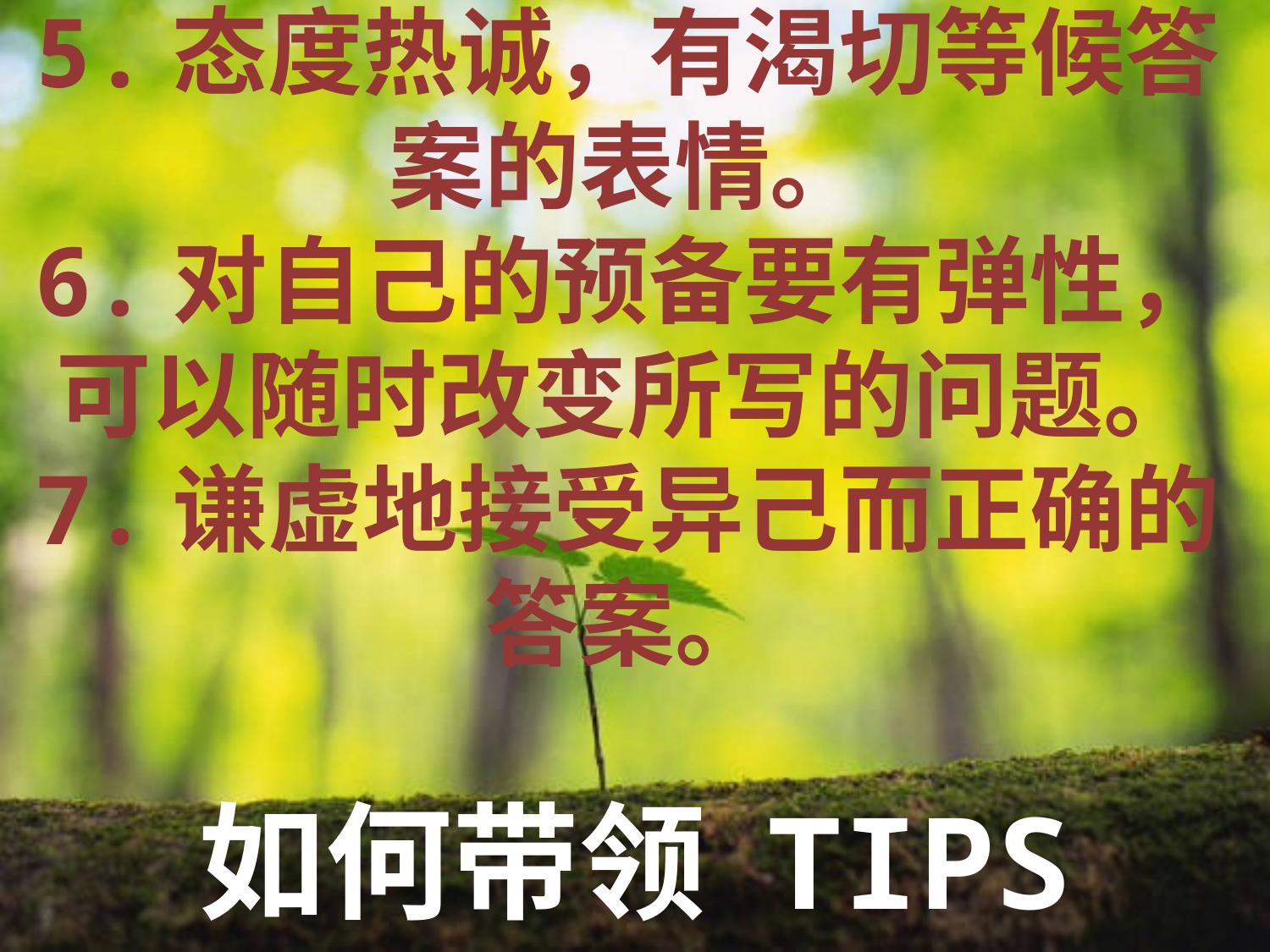

5.态度热诚，有渴切等候答案的表情。
6.对自己的预备要有弹性，可以随时改变所写的问题。
7.谦虚地接受异己而正确的答案。

如何带领 TIPS